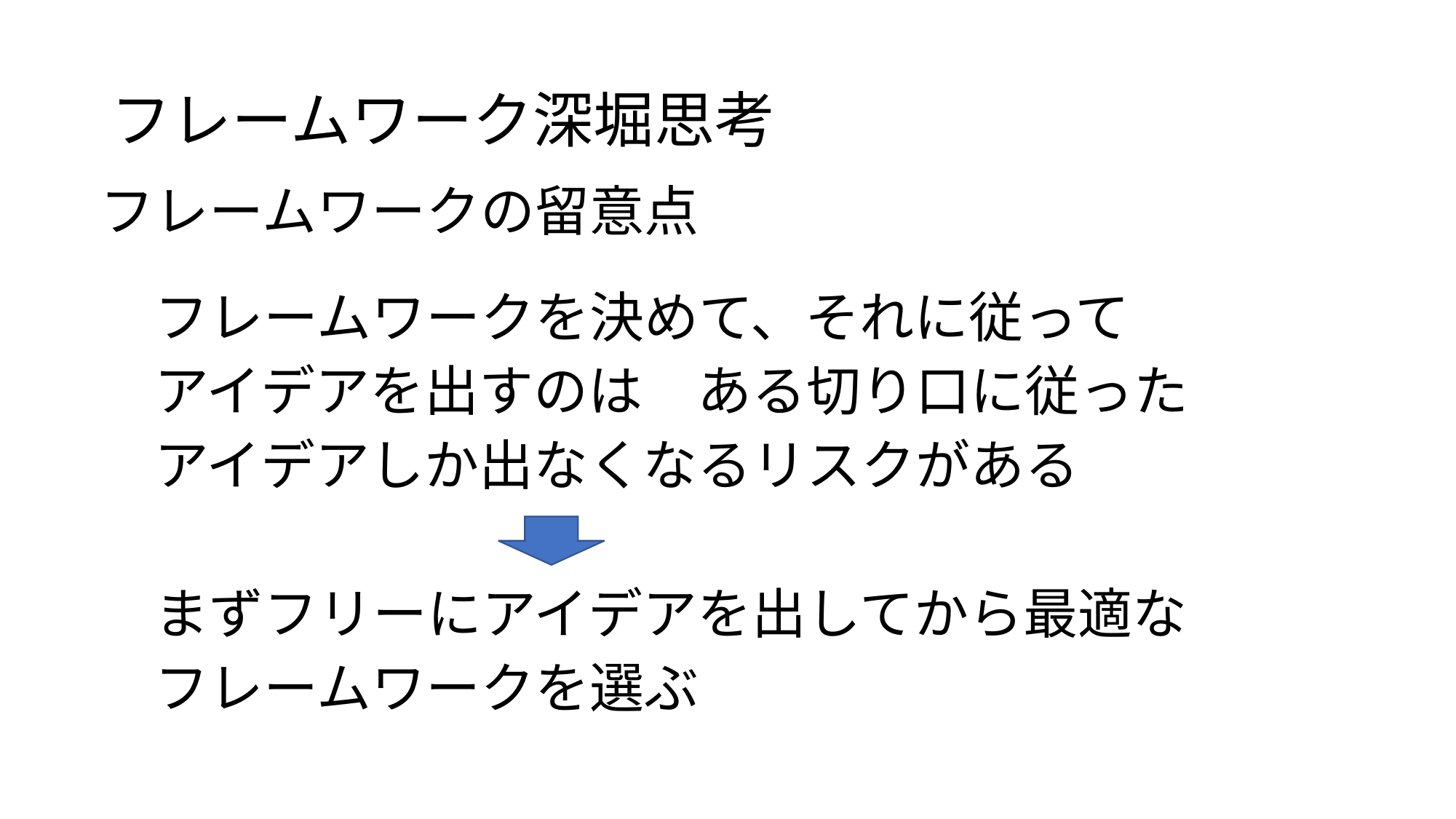

# フレームワーク深堀思考
フレームワークの留意点

　フレームワークを決めて、それに従って
　アイデアを出すのは　ある切り口に従った
　アイデアしか出なくなるリスクがある

　まずフリーにアイデアを出してから最適な
　フレームワークを選ぶ